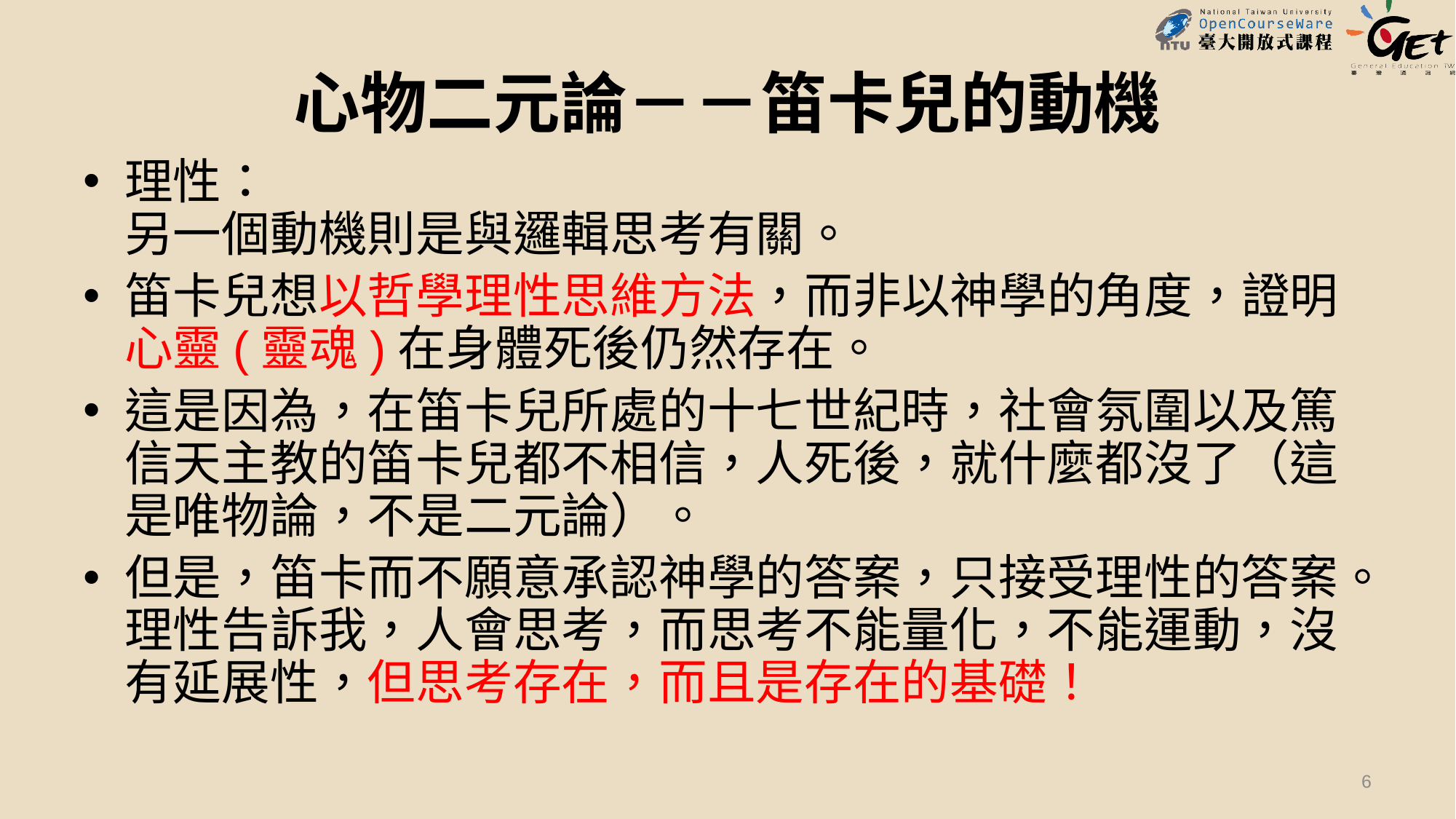

# 心物二元論－－笛卡兒的動機
理性：
另一個動機則是與邏輯思考有關。
笛卡兒想以哲學理性思維方法，而非以神學的角度，證明心靈(靈魂)在身體死後仍然存在。
這是因為，在笛卡兒所處的十七世紀時，社會氛圍以及篤信天主教的笛卡兒都不相信，人死後，就什麼都沒了（這是唯物論，不是二元論）。
但是，笛卡而不願意承認神學的答案，只接受理性的答案。理性告訴我，人會思考，而思考不能量化，不能運動，沒有延展性，但思考存在，而且是存在的基礎！
6